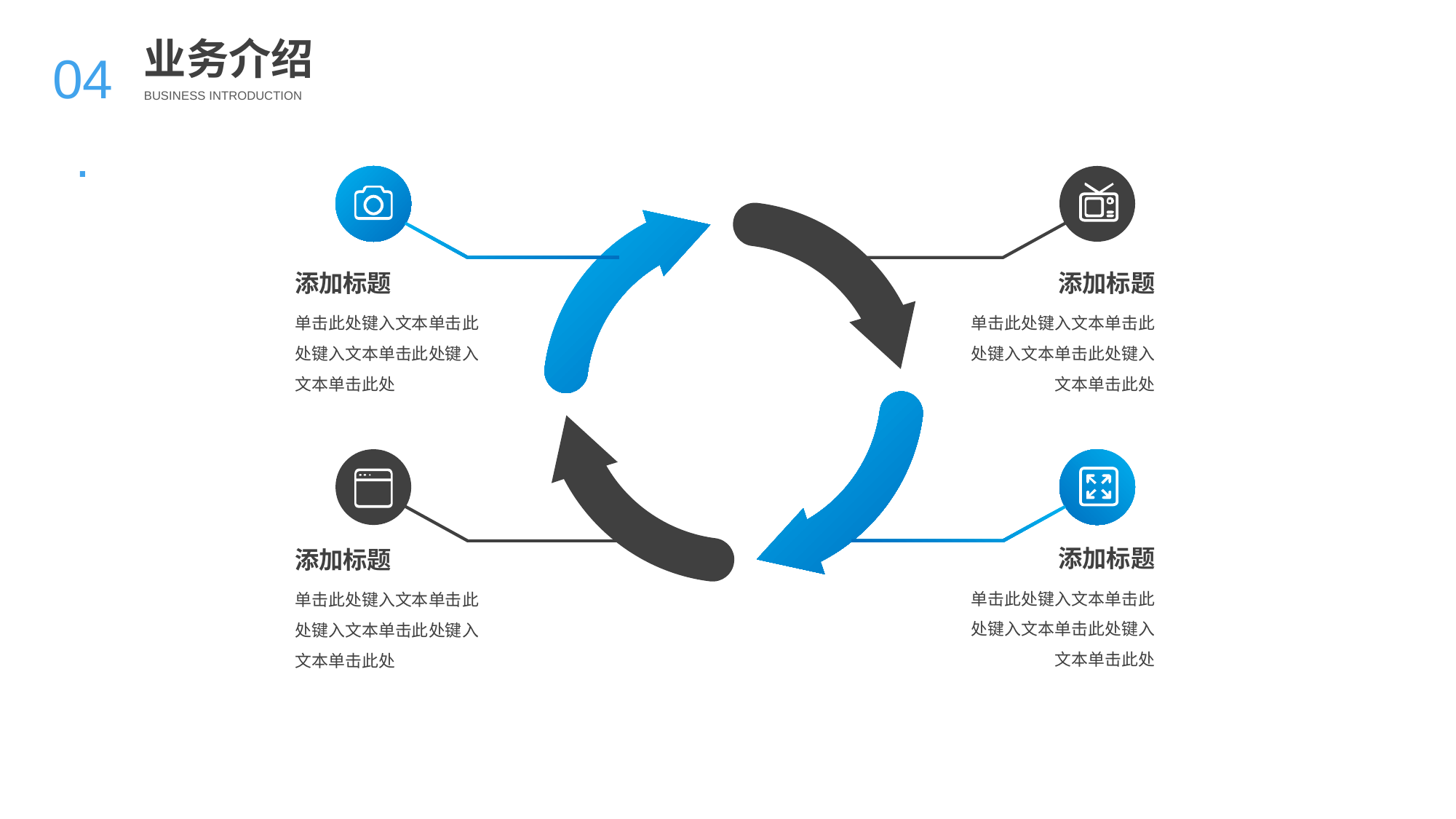

BY YUSHEN
04.
业务介绍
BUSINESS INTRODUCTION

添加标题
单击此处键入文本单击此处键入文本单击此处键入文本单击此处

添加标题
单击此处键入文本单击此处键入文本单击此处键入文本单击此处

添加标题
单击此处键入文本单击此处键入文本单击此处键入文本单击此处

添加标题
单击此处键入文本单击此处键入文本单击此处键入文本单击此处